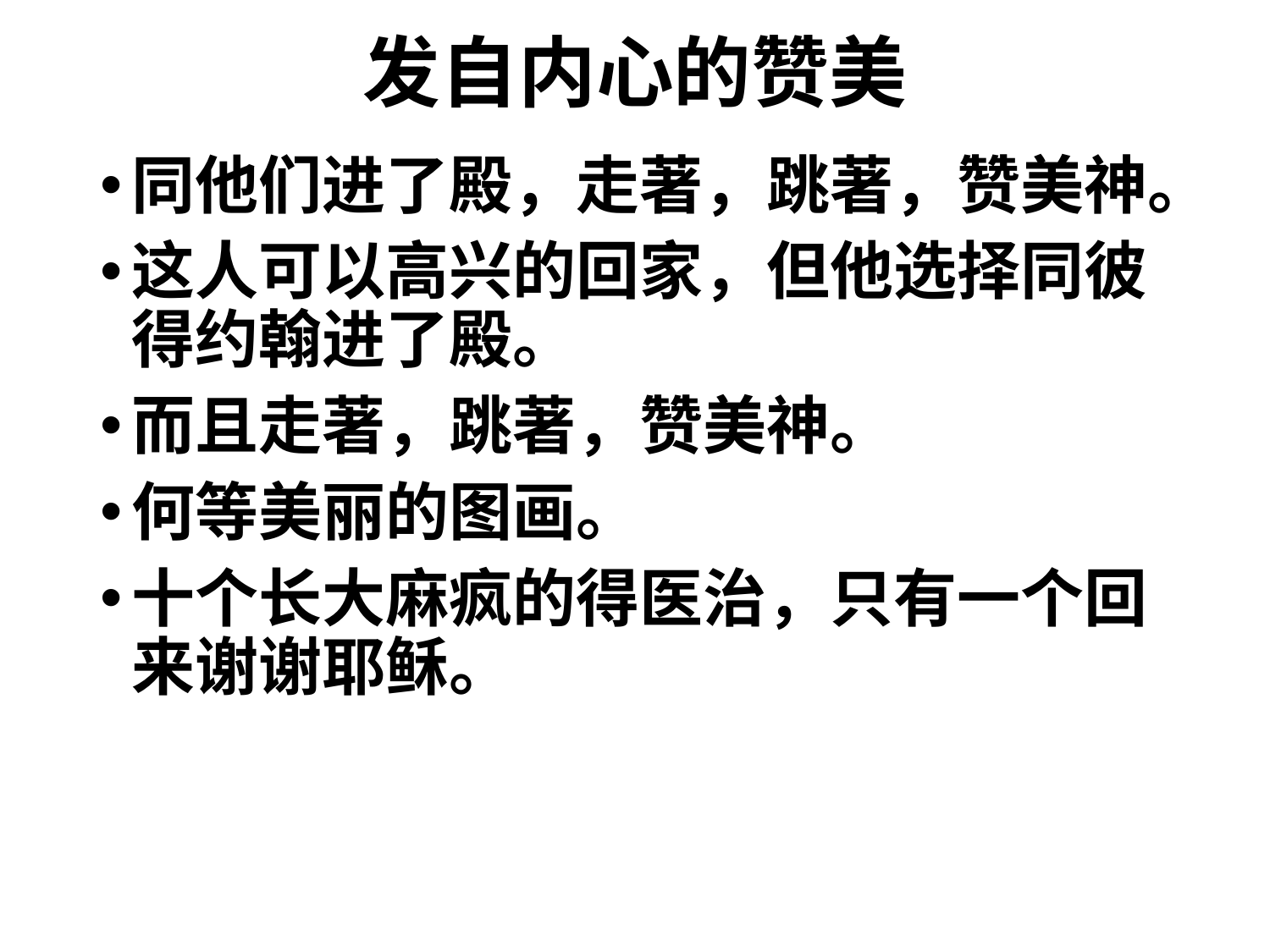

# 发自内心的赞美
同他们进了殿，走著，跳著，赞美神。
这人可以高兴的回家，但他选择同彼得约翰进了殿。
而且走著，跳著，赞美神。
何等美丽的图画。
十个长大麻疯的得医治，只有一个回来谢谢耶稣。